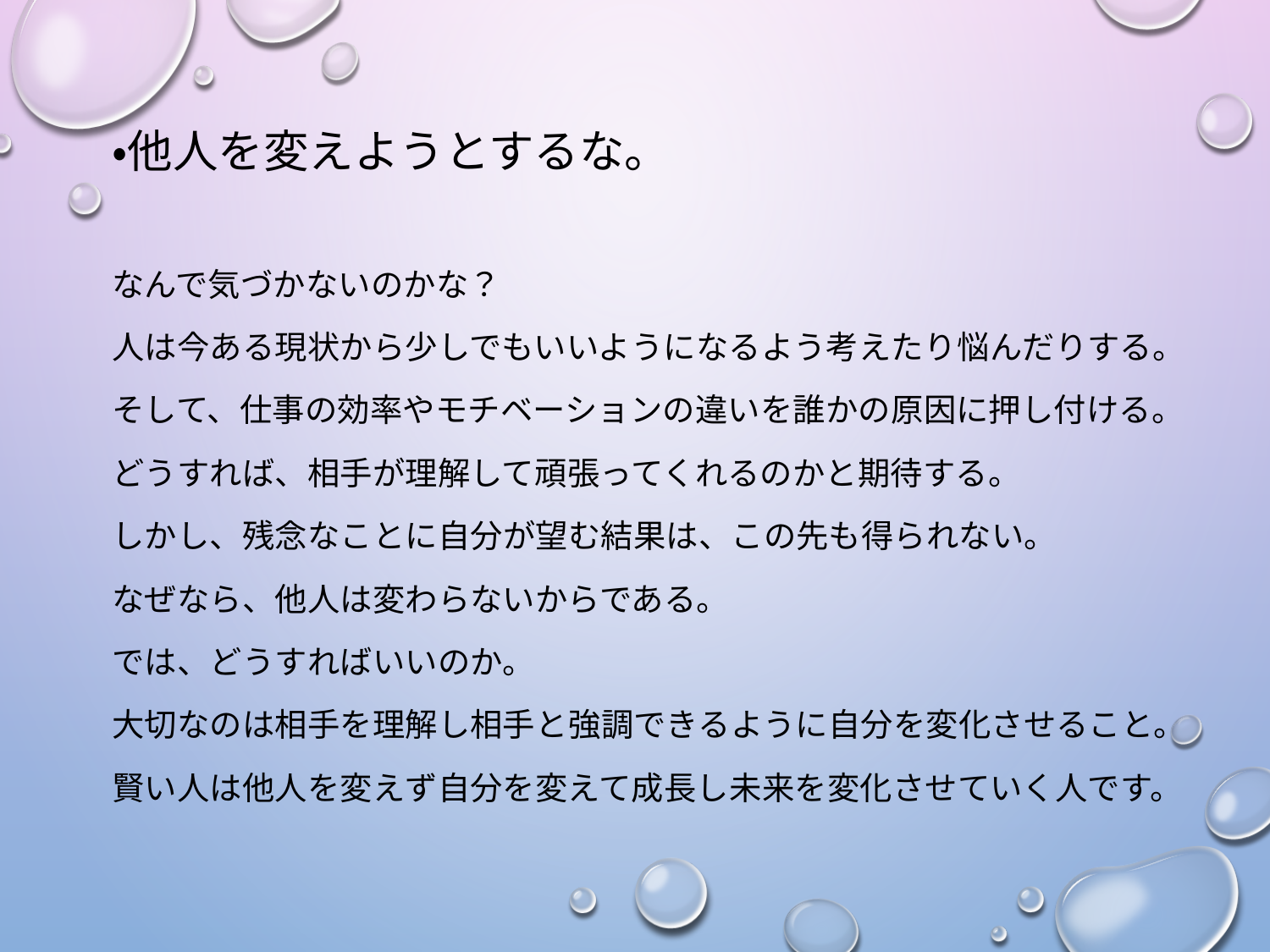

・他人を変えようとするな。

なんで気づかないのかな？
人は今ある現状から少しでもいいようになるよう考えたり悩んだりする。
そして、仕事の効率やモチベーションの違いを誰かの原因に押し付ける。
どうすれば、相手が理解して頑張ってくれるのかと期待する。
しかし、残念なことに自分が望む結果は、この先も得られない。
なぜなら、他人は変わらないからである。
では、どうすればいいのか。
大切なのは相手を理解し相手と強調できるように自分を変化させること。
賢い人は他人を変えず自分を変えて成長し未来を変化させていく人です。